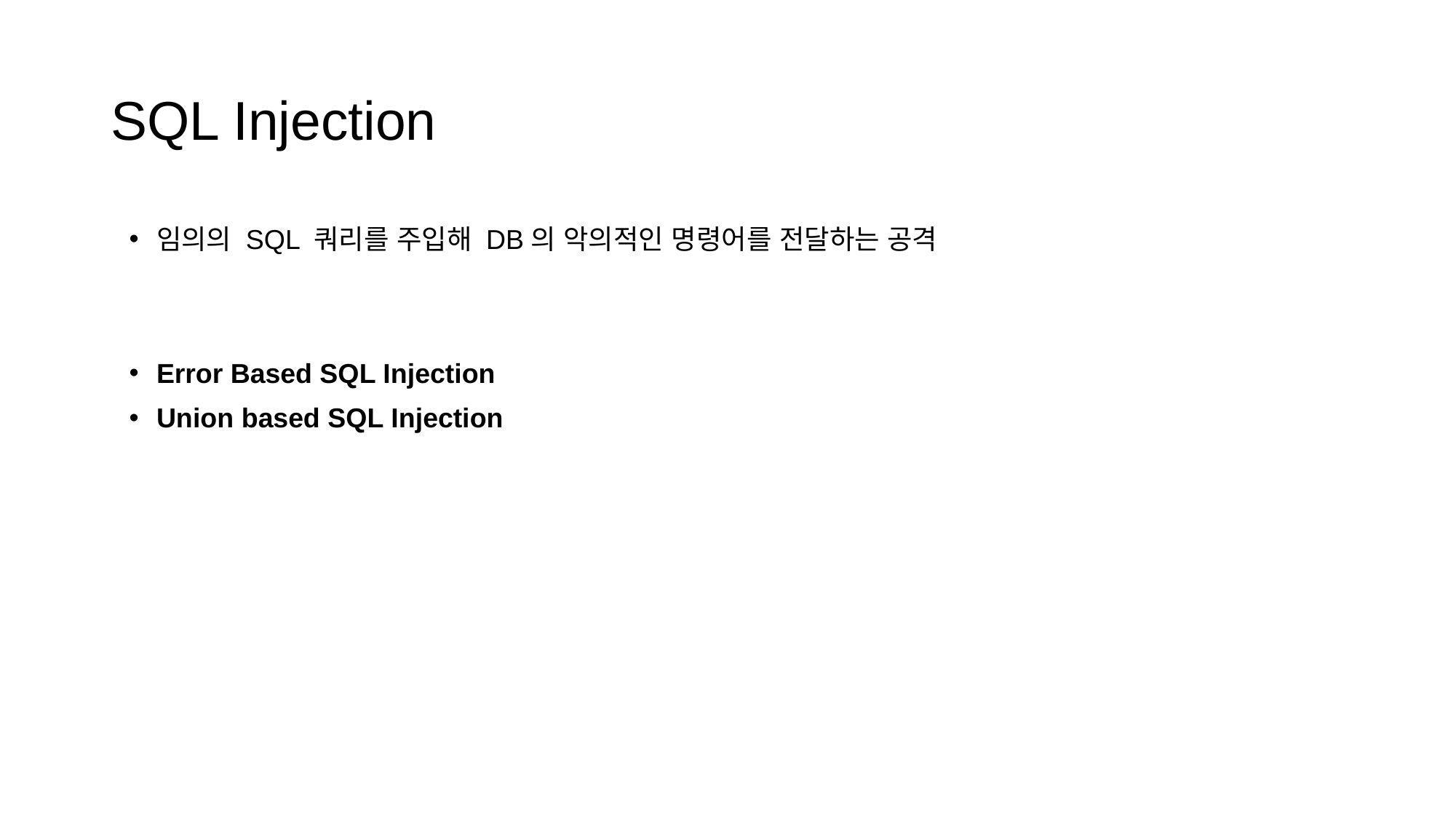

# SQL Injection

임의의 SQL 쿼리를 주입해 DB의 악의적인 명령어를 전달하는 공격

Error Based SQL Injection
Union based SQL Injection